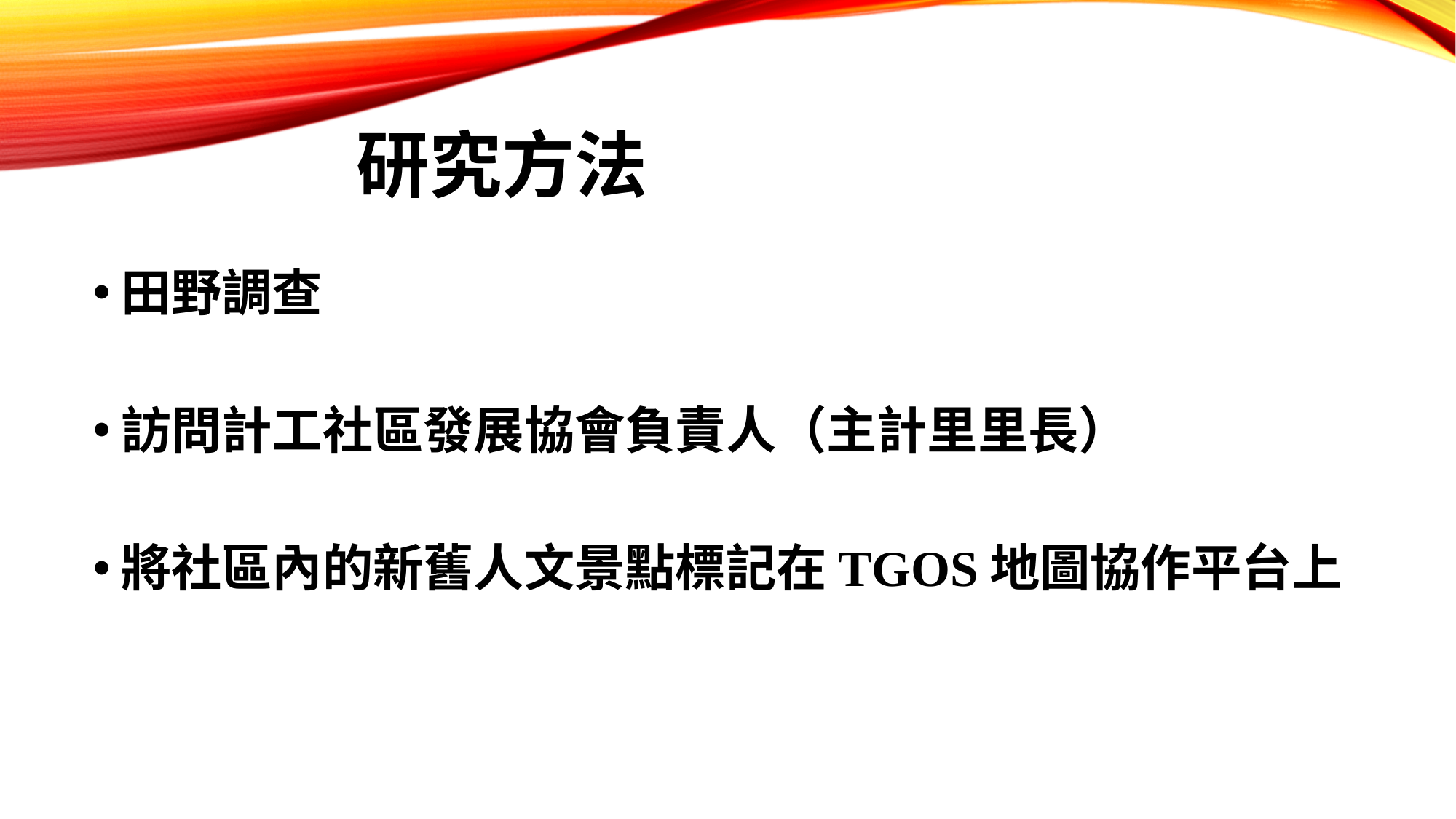

# 研究方法
田野調查

訪問計工社區發展協會負責人（主計里里長）

將社區內的新舊人文景點標記在TGOS地圖協作平台上